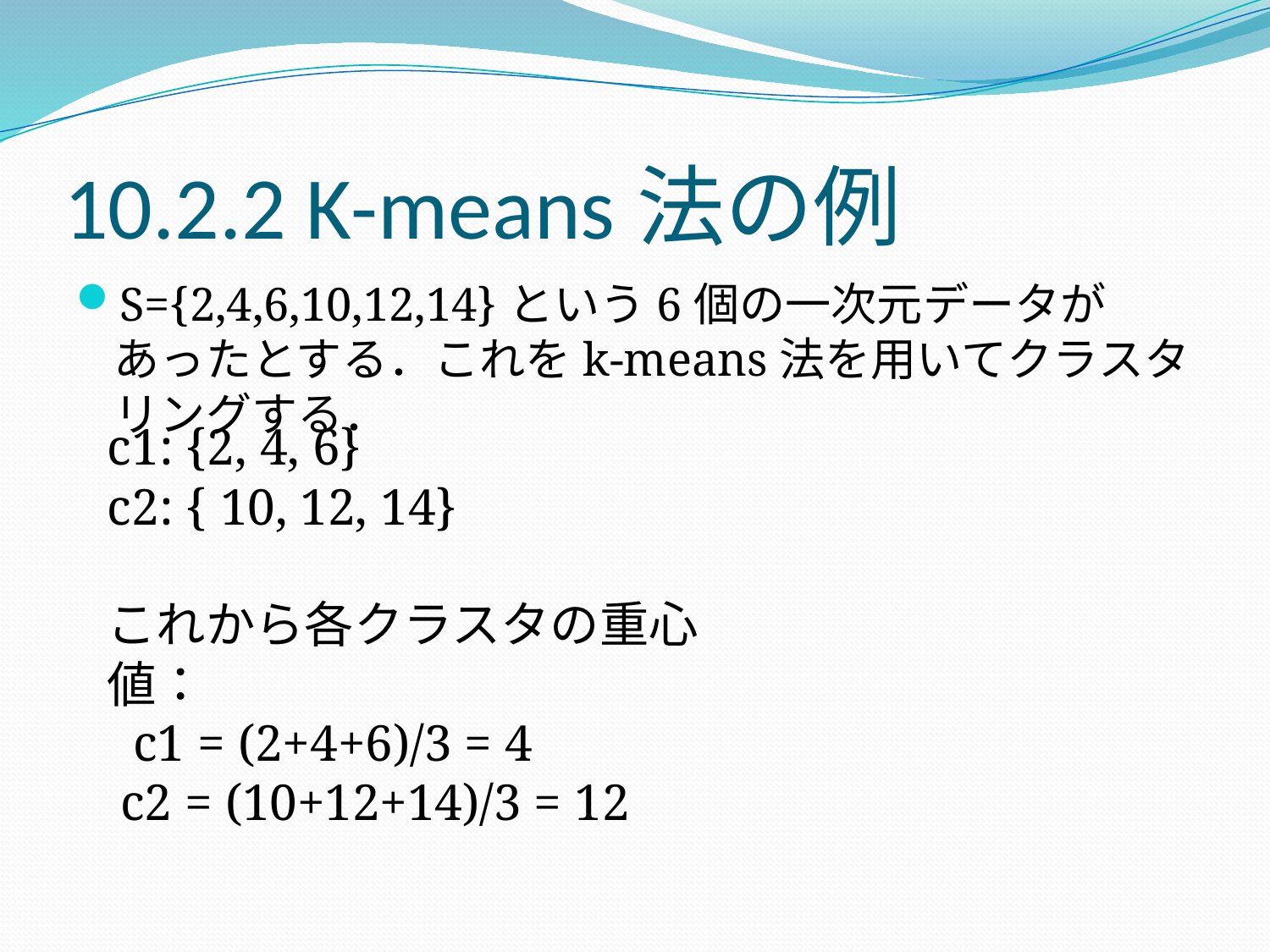

# 10.2.2 K-means法の例
S={2,4,6,10,12,14}という6個の一次元データがあったとする．これをk-means法を用いてクラスタリングする．
c1: {2, 4, 6}
c2: { 10, 12, 14}

これから各クラスタの重心値：
  c1 = (2+4+6)/3 = 4
 c2 = (10+12+14)/3 = 12